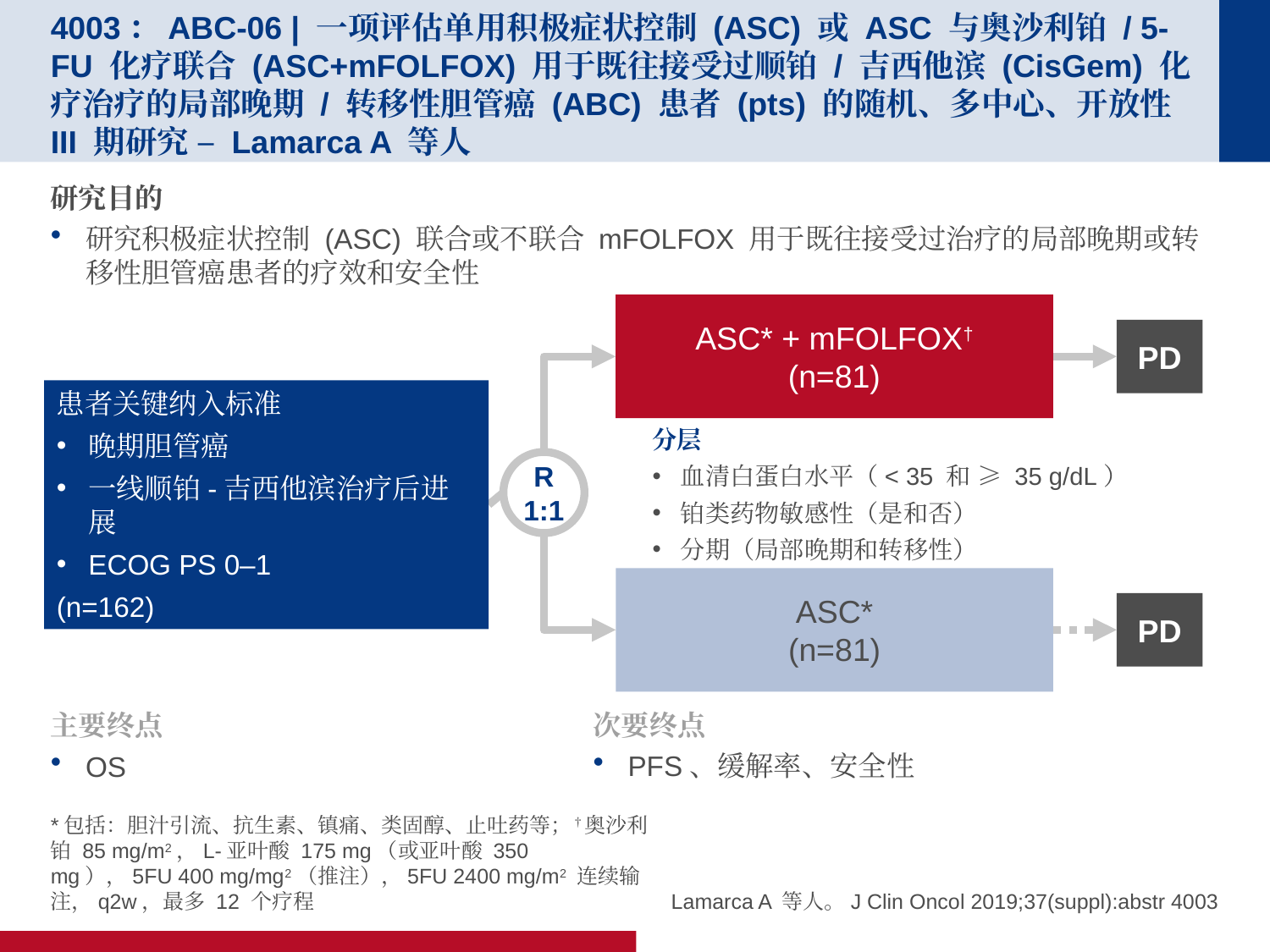

# 4003：ABC-06 | 一项评估单用积极症状控制 (ASC) 或 ASC 与奥沙利铂 / 5-FU 化疗联合 (ASC+mFOLFOX) 用于既往接受过顺铂 / 吉西他滨 (CisGem) 化疗治疗的局部晚期 / 转移性胆管癌 (ABC) 患者 (pts) 的随机、多中心、开放性 III 期研究 – Lamarca A 等人
研究目的
研究积极症状控制 (ASC) 联合或不联合 mFOLFOX 用于既往接受过治疗的局部晚期或转移性胆管癌患者的疗效和安全性
ASC* + mFOLFOX†
(n=81)
PD
患者关键纳入标准
晚期胆管癌
一线顺铂-吉西他滨治疗后进展
ECOG PS 0–1
(n=162)
分层
血清白蛋白水平（< 35 和 ≥ 35 g/dL）
铂类药物敏感性（是和否）
分期（局部晚期和转移性）
R
1:1
ASC*
(n=81)
PD
主要终点
OS

次要终点
PFS、缓解率、安全性
*包括：胆汁引流、抗生素、镇痛、类固醇、止吐药等；†奥沙利铂 85 mg/m2，L-亚叶酸 175 mg（或亚叶酸 350 mg），5FU 400 mg/mg2（推注），5FU 2400 mg/m2 连续输注，q2w，最多 12 个疗程
Lamarca A 等人。J Clin Oncol 2019;37(suppl):abstr 4003